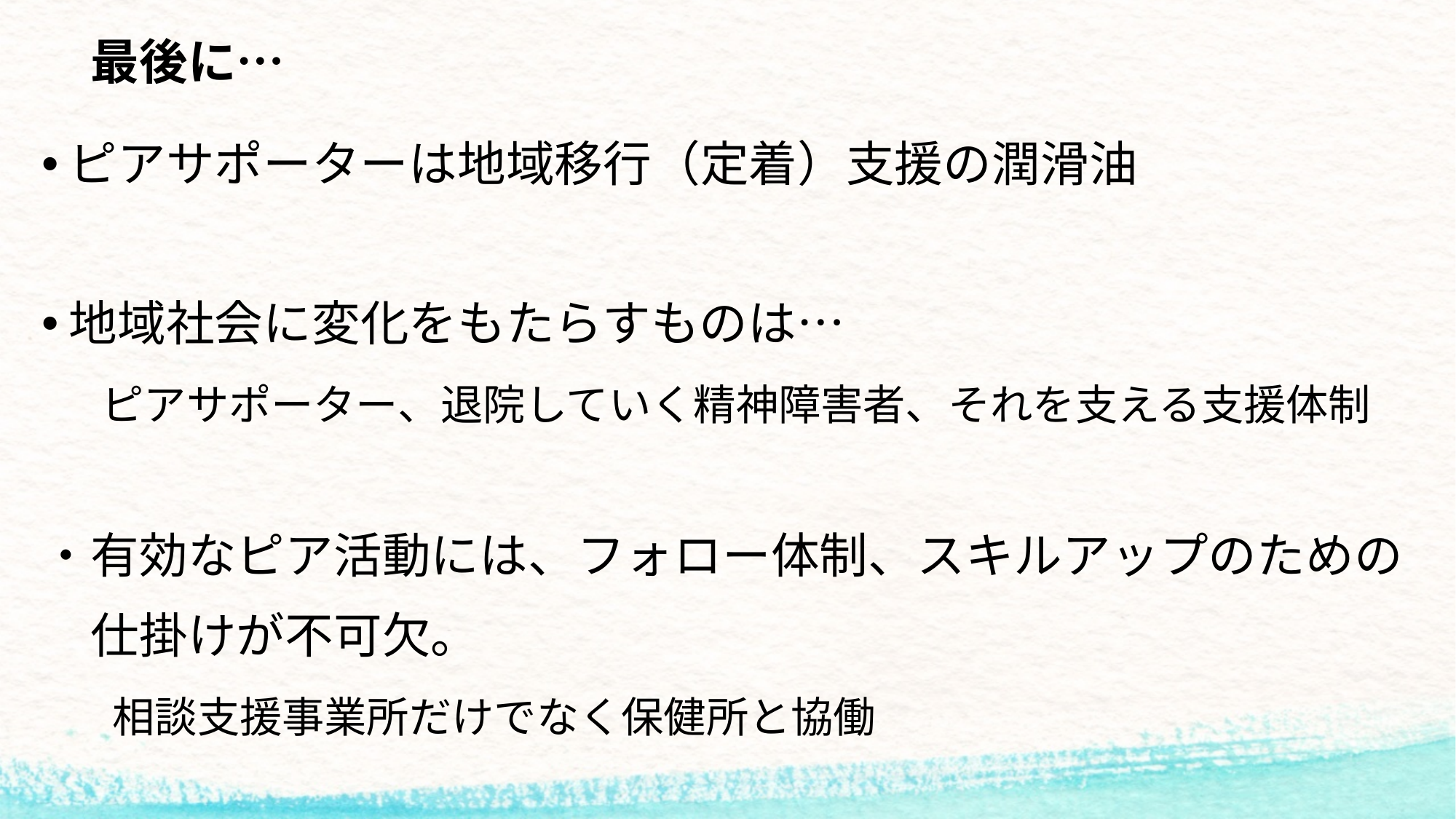

# 最後に…
ピアサポーターは地域移行（定着）支援の潤滑油

地域社会に変化をもたらすものは…
　 ピアサポーター、退院していく精神障害者、それを支える支援体制

・有効なピア活動には、フォロー体制、スキルアップのための
　仕掛けが不可欠。
　  相談支援事業所だけでなく保健所と協働